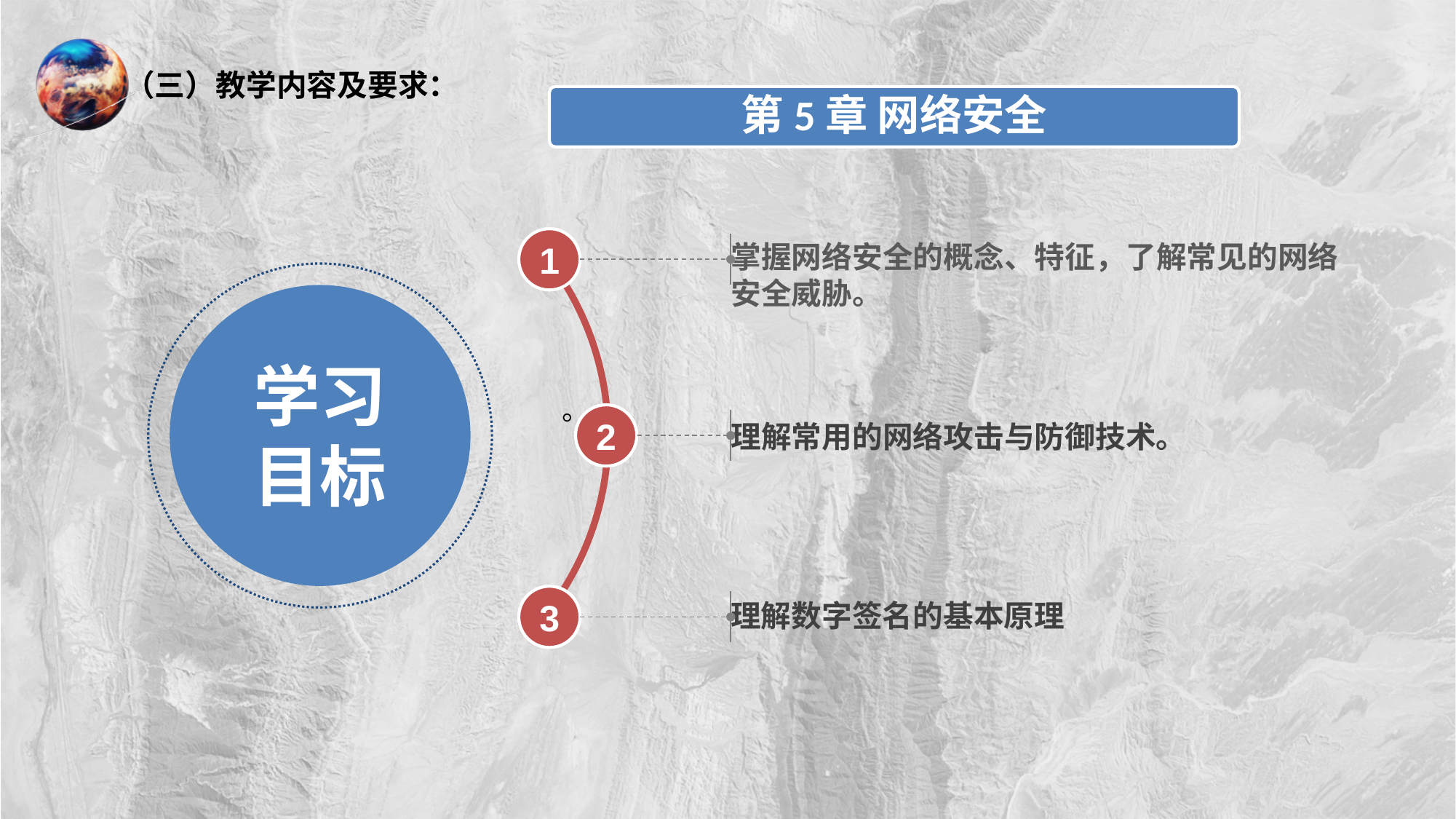

（三）教学内容及要求：

第5章 网络安全

1
掌握网络安全的概念、特征，了解常见的网络安全威胁。

学习目标
2
理解常用的网络攻击与防御技术。

3
理解数字签名的基本原理
。